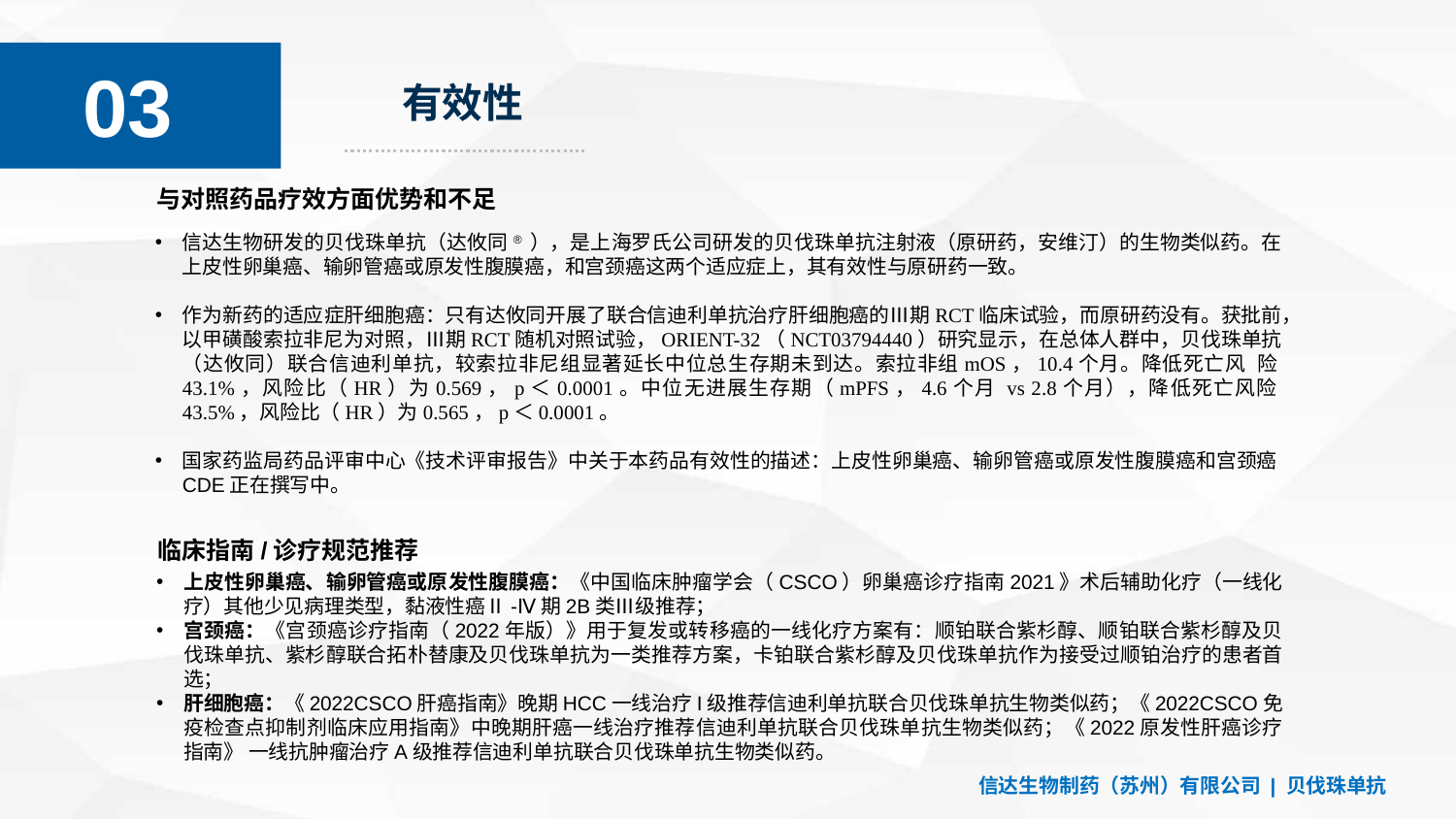

03
01
有效性
与对照药品疗效方面优势和不足
信达生物研发的贝伐珠单抗（达攸同® ），是上海罗氏公司研发的贝伐珠单抗注射液（原研药，安维汀）的生物类似药。在上皮性卵巢癌、输卵管癌或原发性腹膜癌，和宫颈癌这两个适应症上，其有效性与原研药一致。

作为新药的适应症肝细胞癌：只有达攸同开展了联合信迪利单抗治疗肝细胞癌的Ⅲ期RCT临床试验，而原研药没有。获批前，以甲磺酸索拉非尼为对照，Ⅲ期RCT随机对照试验，ORIENT-32（NCT03794440）研究显示，在总体人群中，贝伐珠单抗（达攸同）联合信迪利单抗，较索拉非尼组显著延长中位总生存期未到达。索拉非组mOS，10.4个月。降低死亡风  险43.1%，风险比（HR）为0.569，p＜0.0001。中位无进展生存期（mPFS，4.6个月 vs 2.8个月），降低死亡风险43.5%，风险比（HR）为0.565，p＜0.0001。

国家药监局药品评审中心《技术评审报告》中关于本药品有效性的描述：上皮性卵巢癌、输卵管癌或原发性腹膜癌和宫颈癌CDE正在撰写中。

临床指南/诊疗规范推荐
上皮性卵巢癌、输卵管癌或原发性腹膜癌：《中国临床肿瘤学会（CSCO）卵巢癌诊疗指南2021》术后辅助化疗（一线化疗）其他少见病理类型，黏液性癌Ⅱ-Ⅳ期2B类Ⅲ级推荐；
宫颈癌：《宫颈癌诊疗指南（2022年版）》用于复发或转移癌的一线化疗方案有：顺铂联合紫杉醇、顺铂联合紫杉醇及贝伐珠单抗、紫杉醇联合拓朴替康及贝伐珠单抗为一类推荐方案，卡铂联合紫杉醇及贝伐珠单抗作为接受过顺铂治疗的患者首选；
肝细胞癌：《2022CSCO肝癌指南》晚期HCC一线治疗I级推荐信迪利单抗联合贝伐珠单抗生物类似药；《2022CSCO免疫检查点抑制剂临床应用指南》中晚期肝癌一线治疗推荐信迪利单抗联合贝伐珠单抗生物类似药；《2022原发性肝癌诊疗指南》 一线抗肿瘤治疗A级推荐信迪利单抗联合贝伐珠单抗生物类似药。

信达生物制药（苏州）有限公司 | 贝伐珠单抗